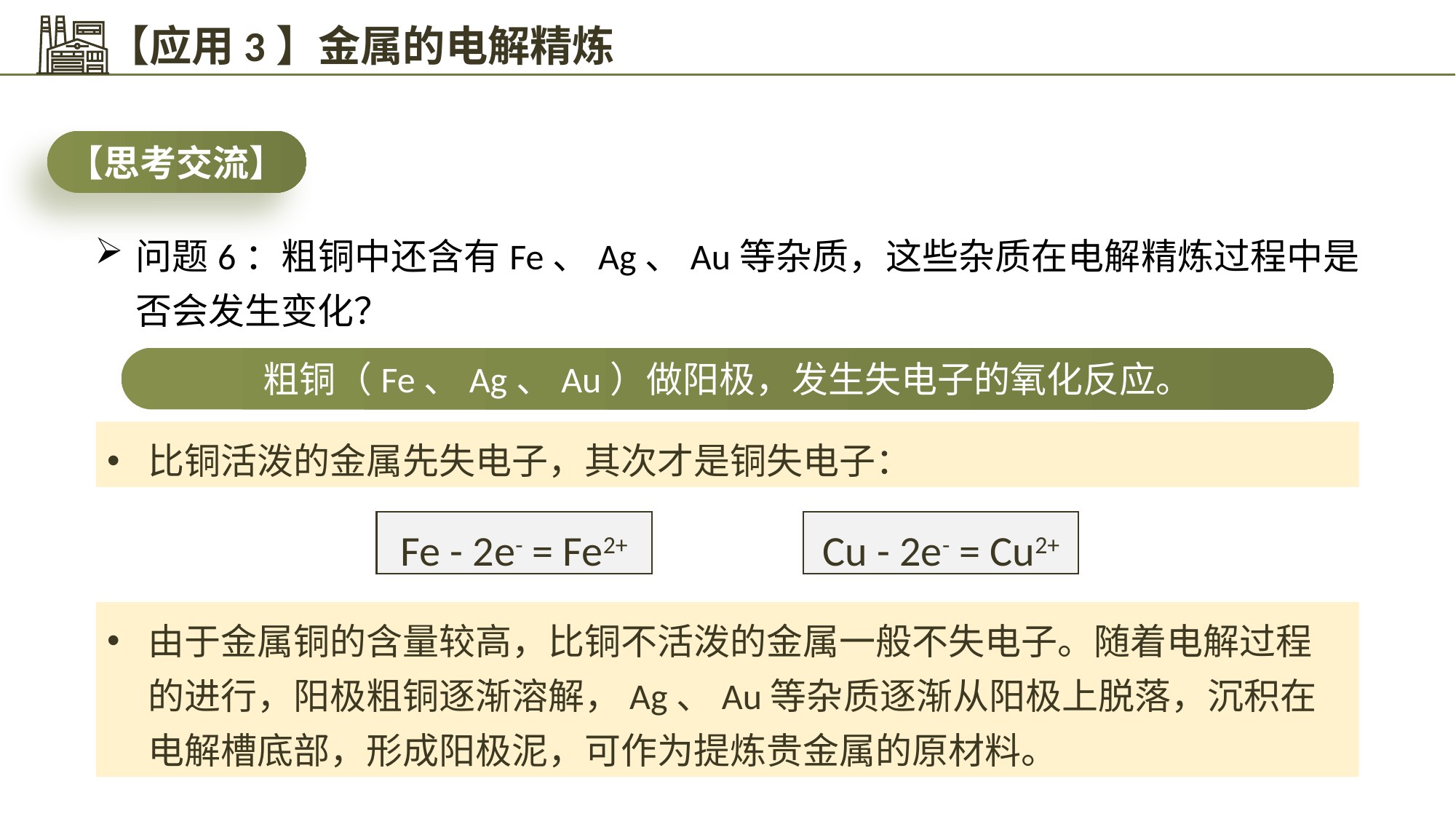

【应用3】金属的电解精炼
【思考交流】
问题6：粗铜中还含有Fe、Ag、Au等杂质，这些杂质在电解精炼过程中是否会发生变化？
粗铜（Fe、Ag、Au）做阳极，发生失电子的氧化反应。
比铜活泼的金属先失电子，其次才是铜失电子：
Fe - 2e- = Fe2+
Cu - 2e- = Cu2+
由于金属铜的含量较高，比铜不活泼的金属一般不失电子。随着电解过程的进行，阳极粗铜逐渐溶解，Ag、Au等杂质逐渐从阳极上脱落，沉积在电解槽底部，形成阳极泥，可作为提炼贵金属的原材料。